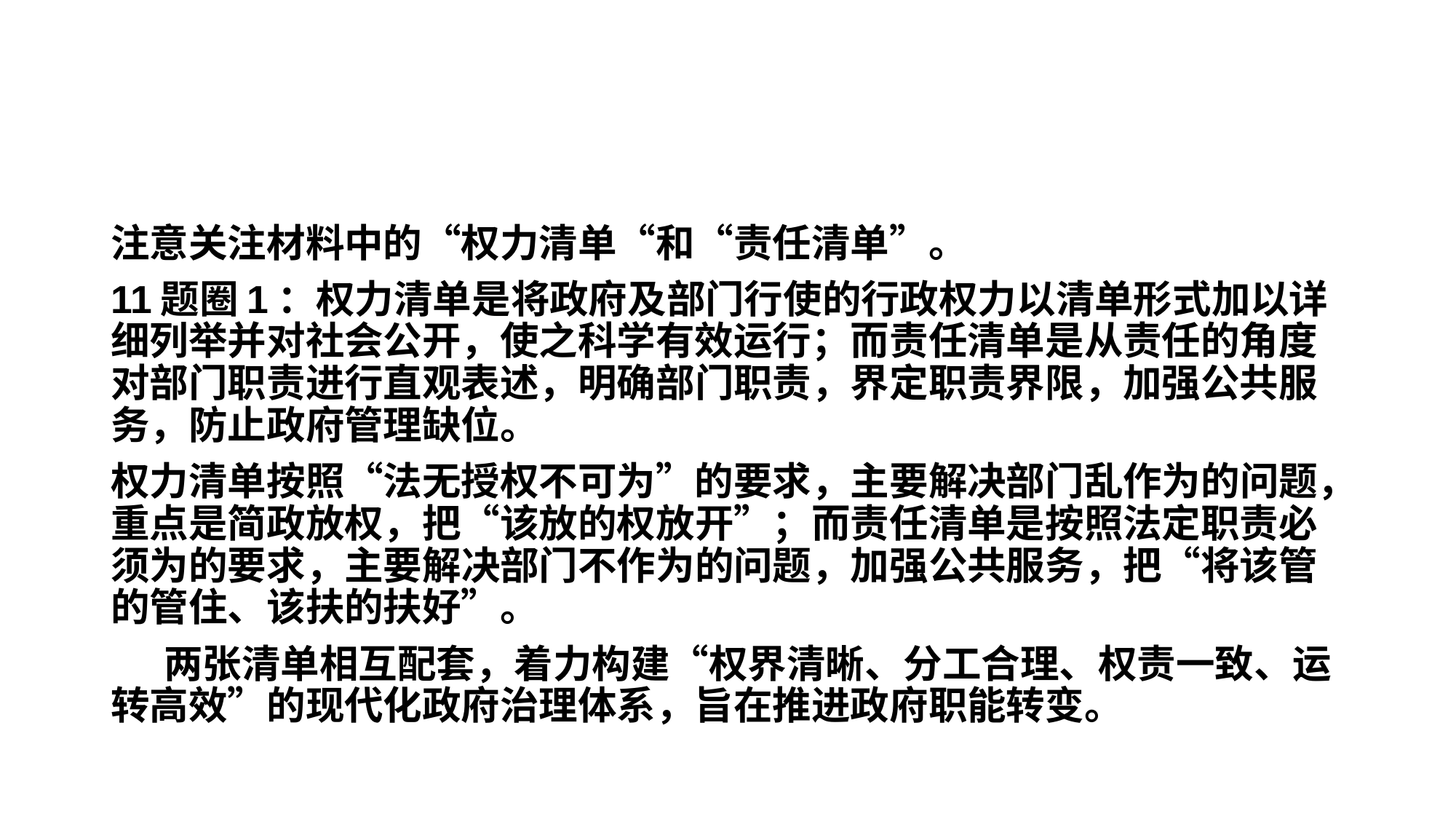

#
注意关注材料中的“权力清单“和“责任清单”。
11题圈1：权力清单是将政府及部门行使的行政权力以清单形式加以详细列举并对社会公开，使之科学有效运行；而责任清单是从责任的角度对部门职责进行直观表述，明确部门职责，界定职责界限，加强公共服务，防止政府管理缺位。
权力清单按照“法无授权不可为”的要求，主要解决部门乱作为的问题，重点是简政放权，把“该放的权放开”；而责任清单是按照法定职责必须为的要求，主要解决部门不作为的问题，加强公共服务，把“将该管的管住、该扶的扶好”。
     两张清单相互配套，着力构建“权界清晰、分工合理、权责一致、运转高效”的现代化政府治理体系，旨在推进政府职能转变。